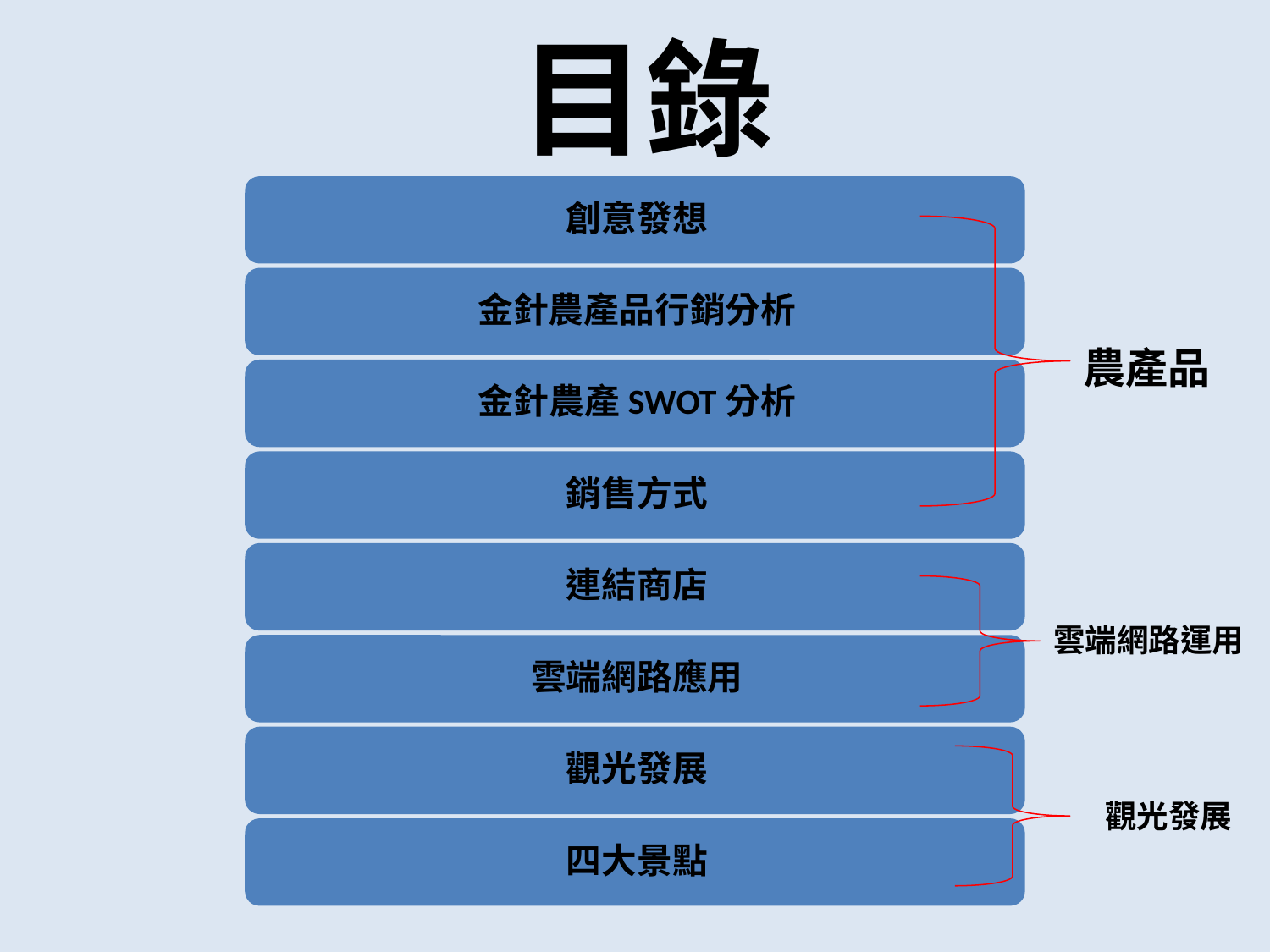

# 目錄
創意發想
金針農產品行銷分析
金針農產SWOT分析
銷售方式
連結商店
雲端網路應用
觀光發展
四大景點

農產品

雲端網路運用

觀光發展